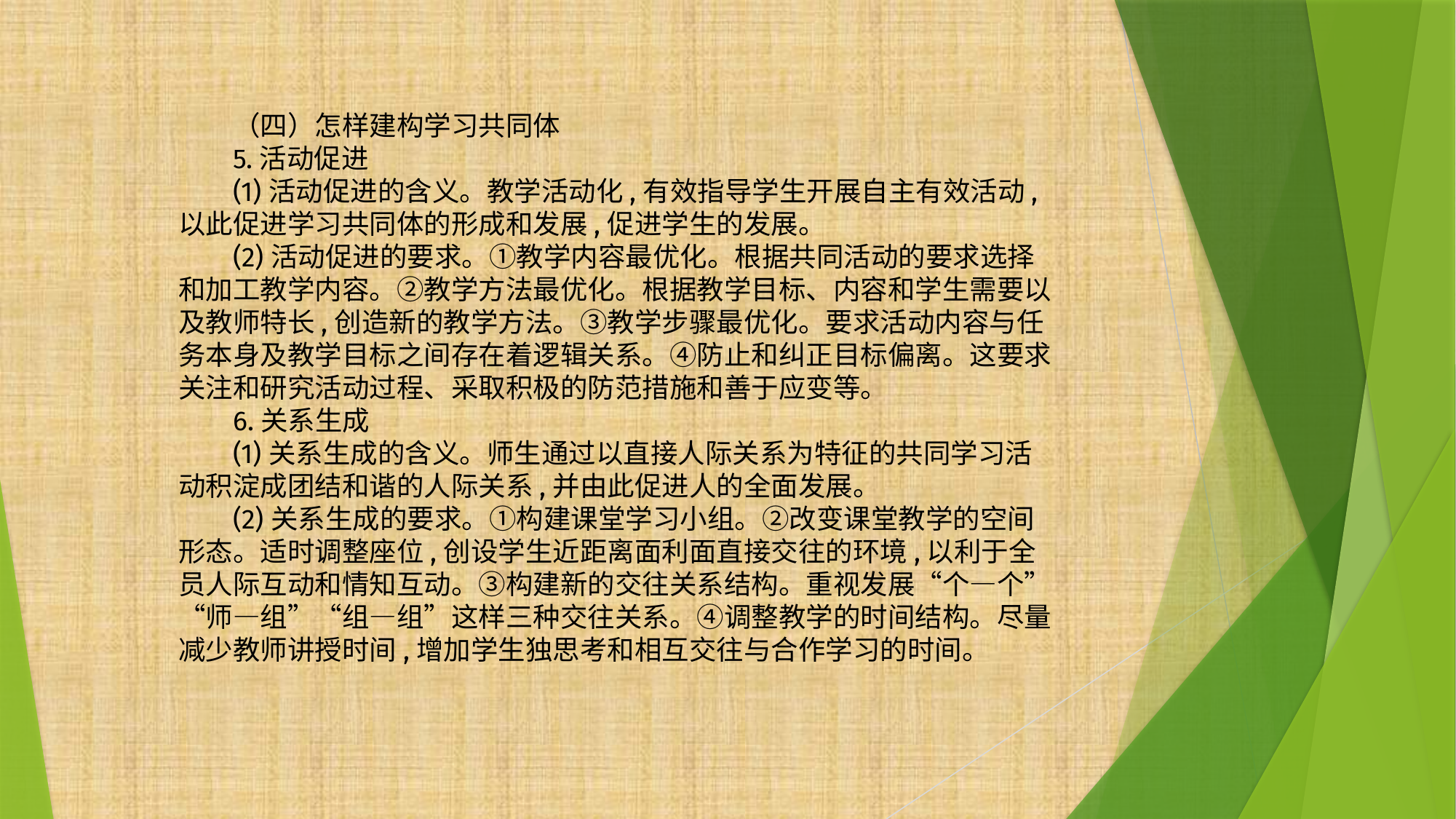

（四）怎样建构学习共同体
5.活动促进
(1)活动促进的含义。教学活动化,有效指导学生开展自主有效活动,以此促进学习共同体的形成和发展,促进学生的发展。
(2)活动促进的要求。①教学内容最优化。根据共同活动的要求选择和加工教学内容。②教学方法最优化。根据教学目标、内容和学生需要以及教师特长,创造新的教学方法。③教学步骤最优化。要求活动内容与任务本身及教学目标之间存在着逻辑关系。④防止和纠正目标偏离。这要求关注和研究活动过程、采取积极的防范措施和善于应变等。
6.关系生成
(1)关系生成的含义。师生通过以直接人际关系为特征的共同学习活动积淀成团结和谐的人际关系,并由此促进人的全面发展。
(2)关系生成的要求。①构建课堂学习小组。②改变课堂教学的空间形态。适时调整座位,创设学生近距离面利面直接交往的环境,以利于全员人际互动和情知互动。③构建新的交往关系结构。重视发展“个—个”“师—组”“组—组”这样三种交往关系。④调整教学的时间结构。尽量减少教师讲授时间,增加学生独思考和相互交往与合作学习的时间。